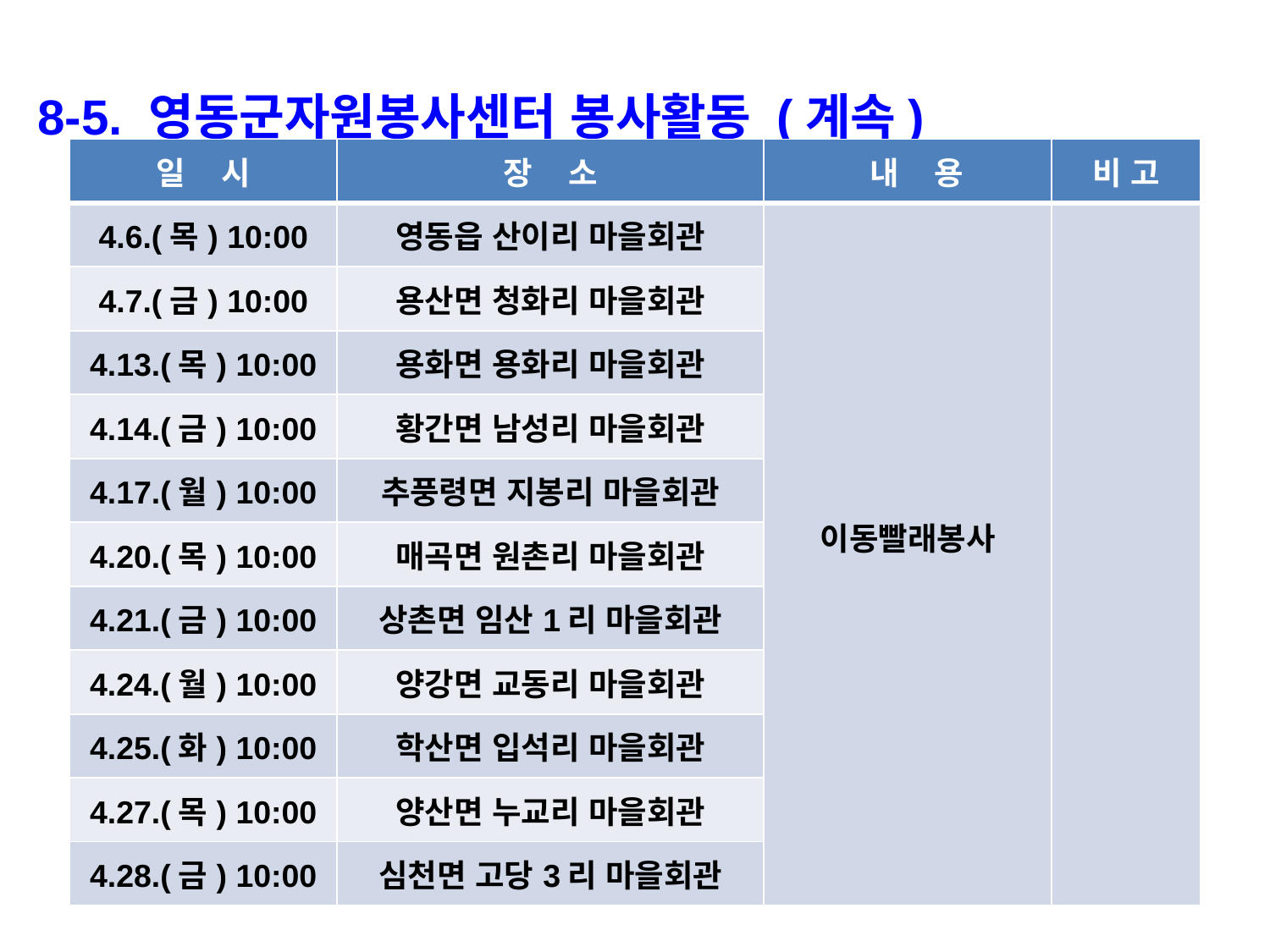

8-5. 영동군자원봉사센터 봉사활동 (계속)

| 일 시 | 장 소 | 내 용 | 비 고 |
| --- | --- | --- | --- |
| 4.6.(목) 10:00 | 영동읍 산이리 마을회관 | 이동빨래봉사 |  |
| 4.7.(금) 10:00 | 용산면 청화리 마을회관 |  |  |
| 4.13.(목) 10:00 | 용화면 용화리 마을회관 |  |  |
| 4.14.(금) 10:00 | 황간면 남성리 마을회관 |  |  |
| 4.17.(월) 10:00 | 추풍령면 지봉리 마을회관 |  |  |
| 4.20.(목) 10:00 | 매곡면 원촌리 마을회관 |  |  |
| 4.21.(금) 10:00 | 상촌면 임산1리 마을회관 |  |  |
| 4.24.(월) 10:00 | 양강면 교동리 마을회관 |  |  |
| 4.25.(화) 10:00 | 학산면 입석리 마을회관 |  |  |
| 4.27.(목) 10:00 | 양산면 누교리 마을회관 |  |  |
| 4.28.(금) 10:00 | 심천면 고당3리 마을회관 |  |  |